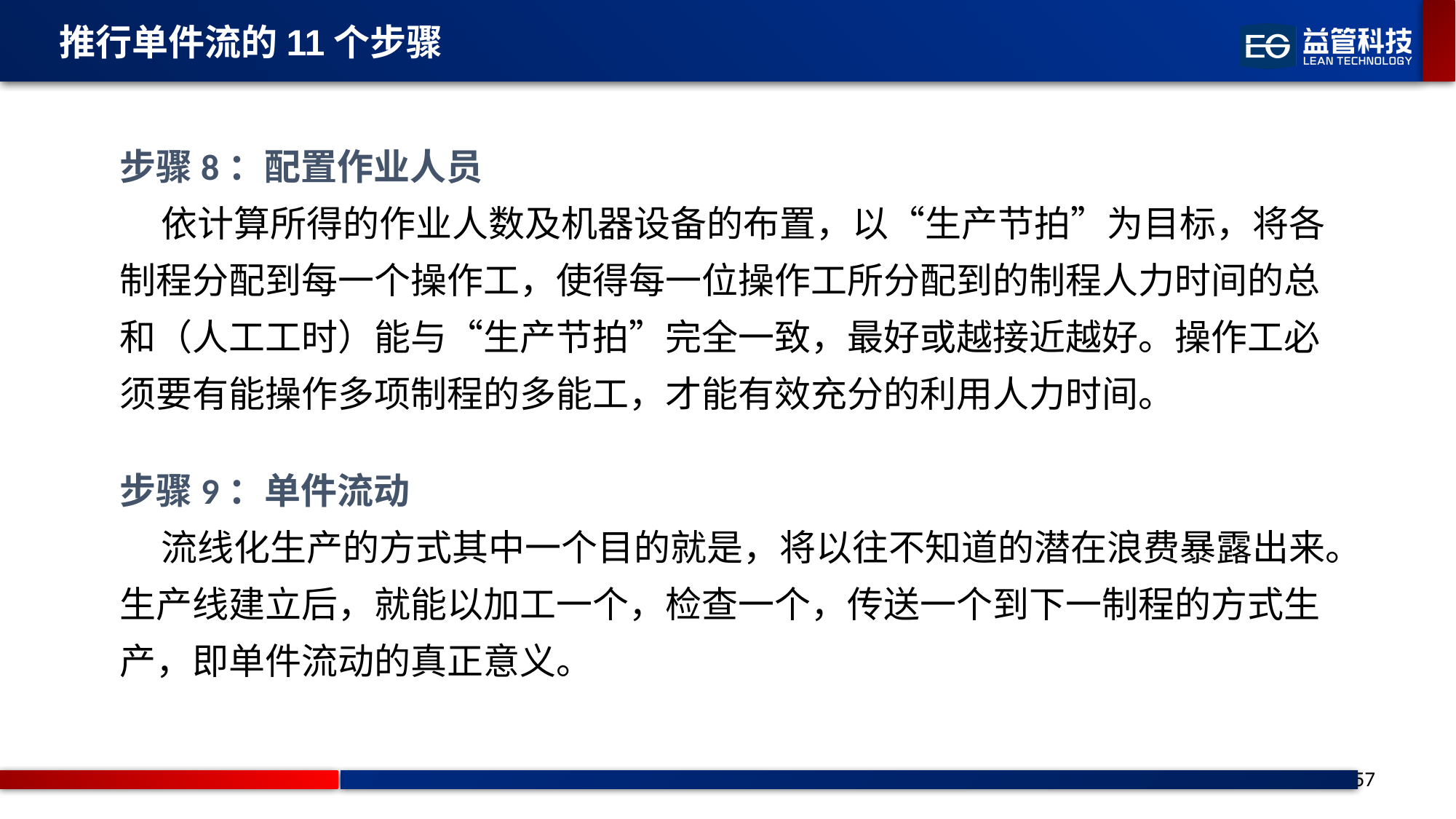

推行单件流的11个步骤
步骤8：配置作业人员
    依计算所得的作业人数及机器设备的布置，以“生产节拍”为目标，将各制程分配到每一个操作工，使得每一位操作工所分配到的制程人力时间的总和（人工工时）能与“生产节拍”完全一致，最好或越接近越好。操作工必须要有能操作多项制程的多能工，才能有效充分的利用人力时间。
步骤9：单件流动
    流线化生产的方式其中一个目的就是，将以往不知道的潜在浪费暴露出来。生产线建立后，就能以加工一个，检查一个，传送一个到下一制程的方式生产，即单件流动的真正意义。